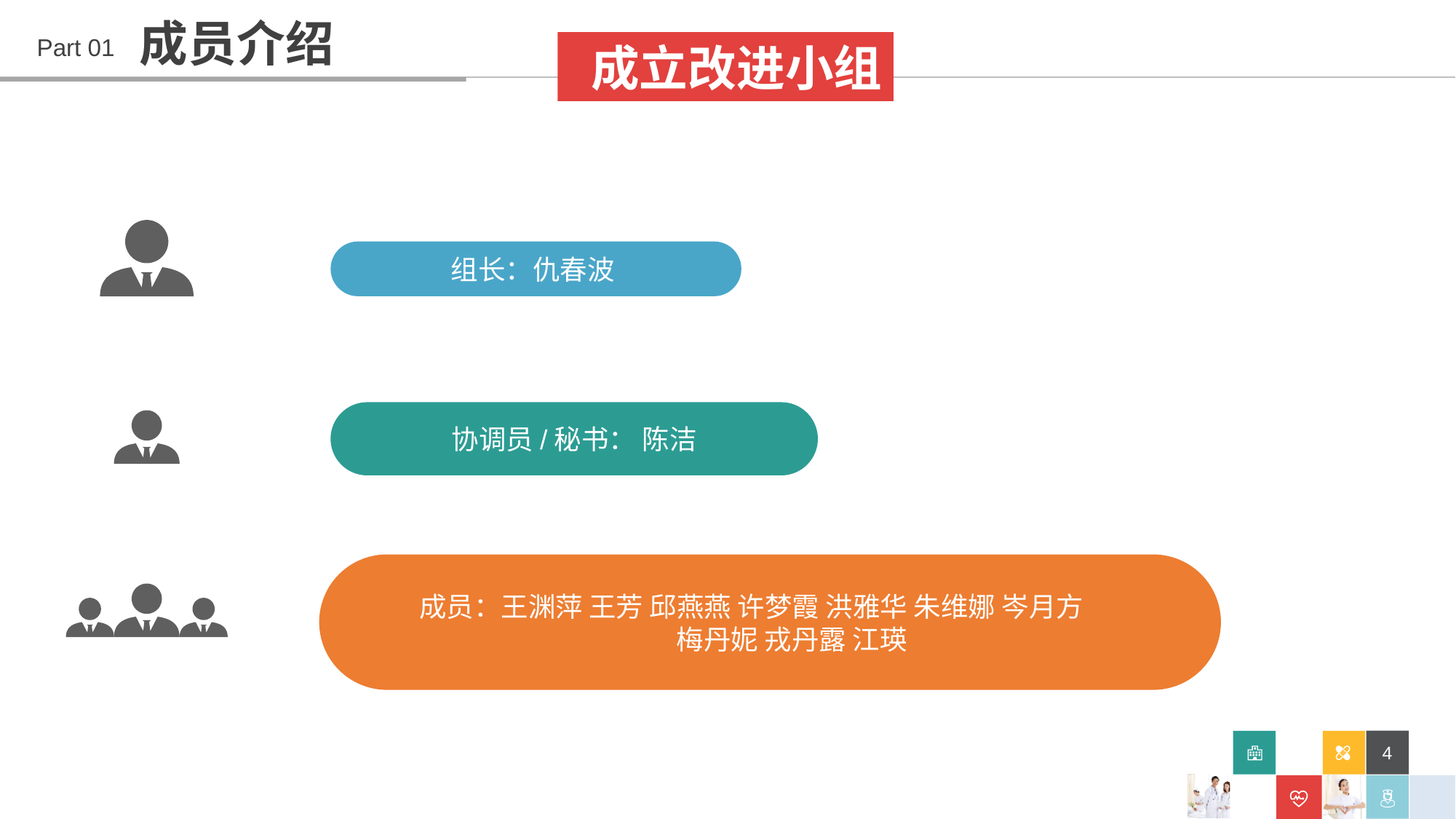

成员介绍
Part 01
 成立改进小组

组长：仇春波
协调员/秘书： 陈洁

成员：王渊萍 王芳 邱燕燕 许梦霞 洪雅华 朱维娜 岑月方
      梅丹妮 戎丹露 江瑛